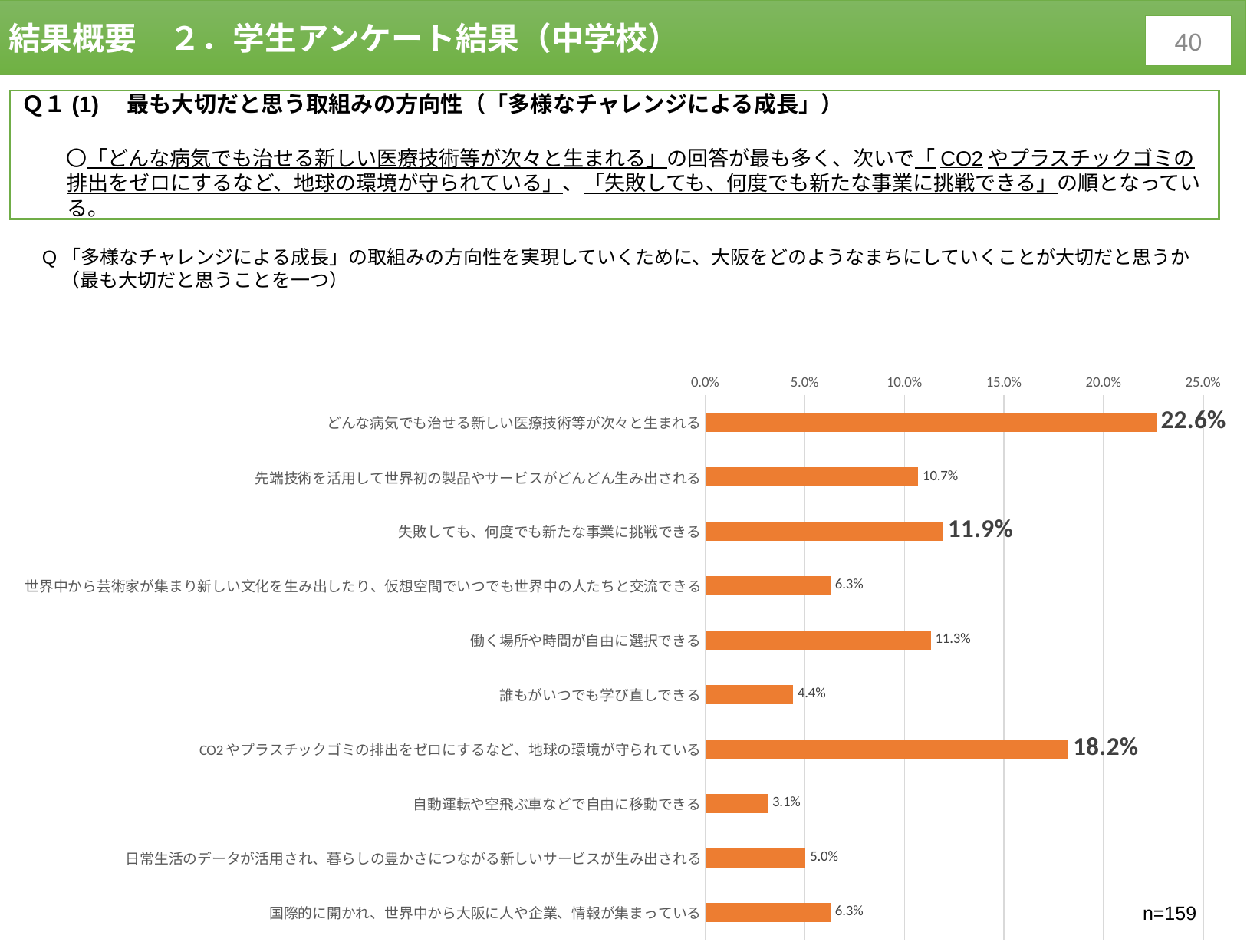

結果概要　２．学生アンケート結果（中学校）
40
Ｑ１(1)　最も大切だと思う取組みの方向性（「多様なチャレンジによる成長」）

　　〇「どんな病気でも治せる新しい医療技術等が次々と生まれる」の回答が最も多く、次いで「CO2やプラスチックゴミの排出をゼロにするなど、地球の環境が守られている」、「失敗しても、何度でも新たな事業に挑戦できる」の順となっている。
Q「多様なチャレンジによる成長」の取組みの方向性を実現していくために、大阪をどのようなまちにしていくことが大切だと思うか
　（最も大切だと思うことを一つ）

[unsupported chart]

n=159